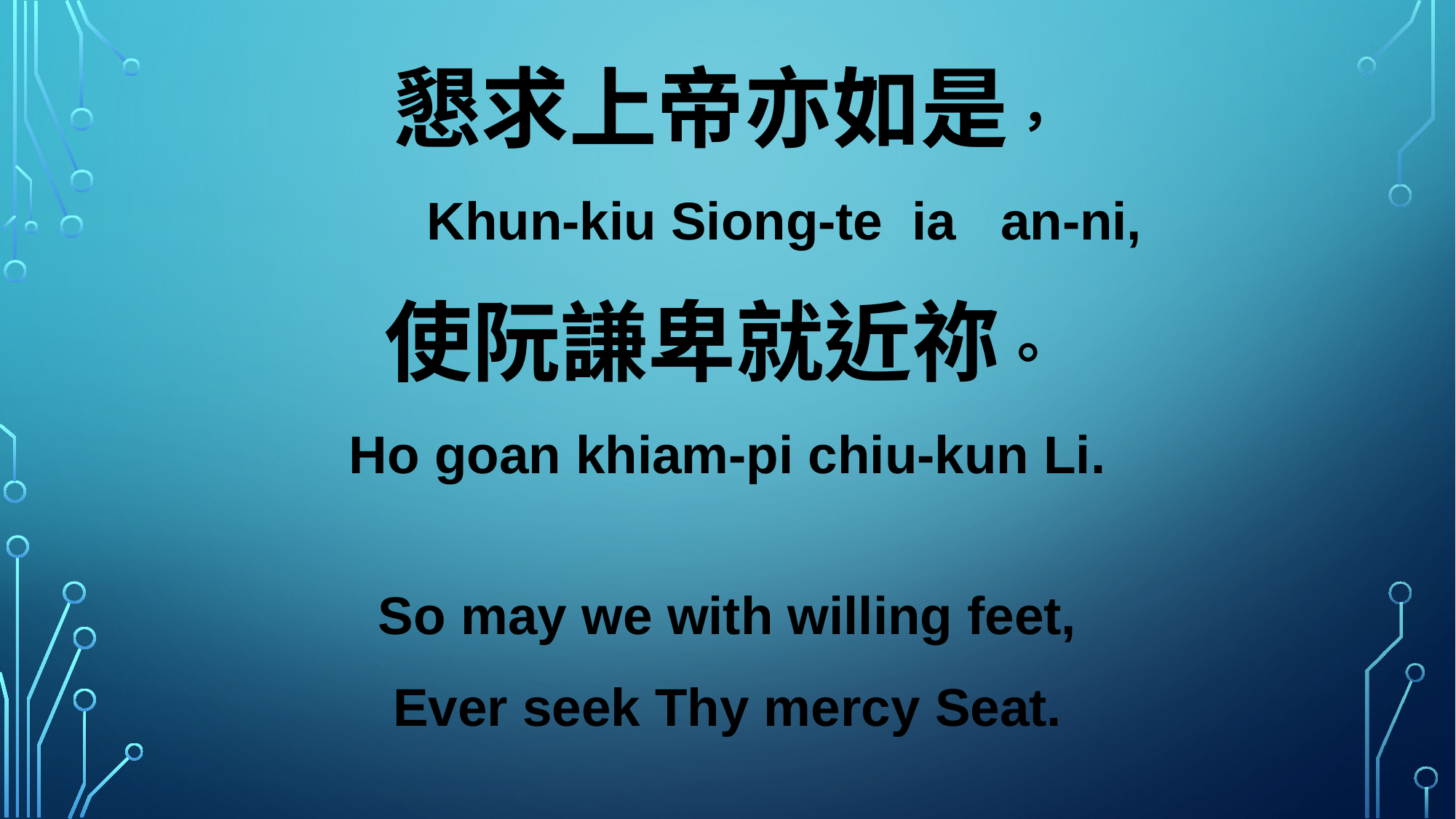

懇求上帝亦如是，
                 Khun-kiu Siong-te  ia   an-ni,
使阮謙卑就近祢。
Ho goan khiam-pi chiu-kun Li.

So may we with willing feet,
Ever seek Thy mercy Seat.